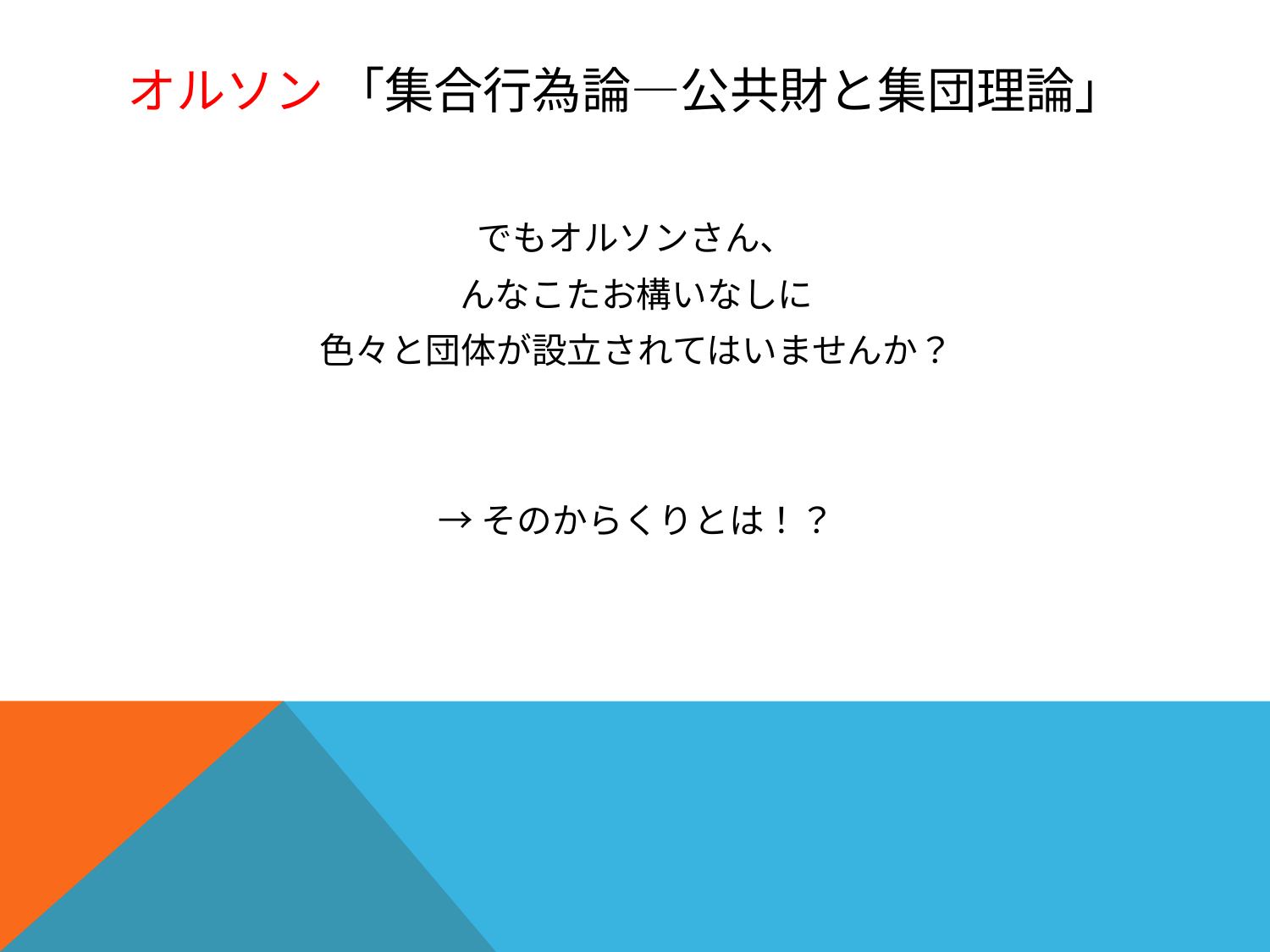

# オルソン 「集合行為論―公共財と集団理論」

でもオルソンさん、
んなこたお構いなしに
色々と団体が設立されてはいませんか？

→そのからくりとは！？